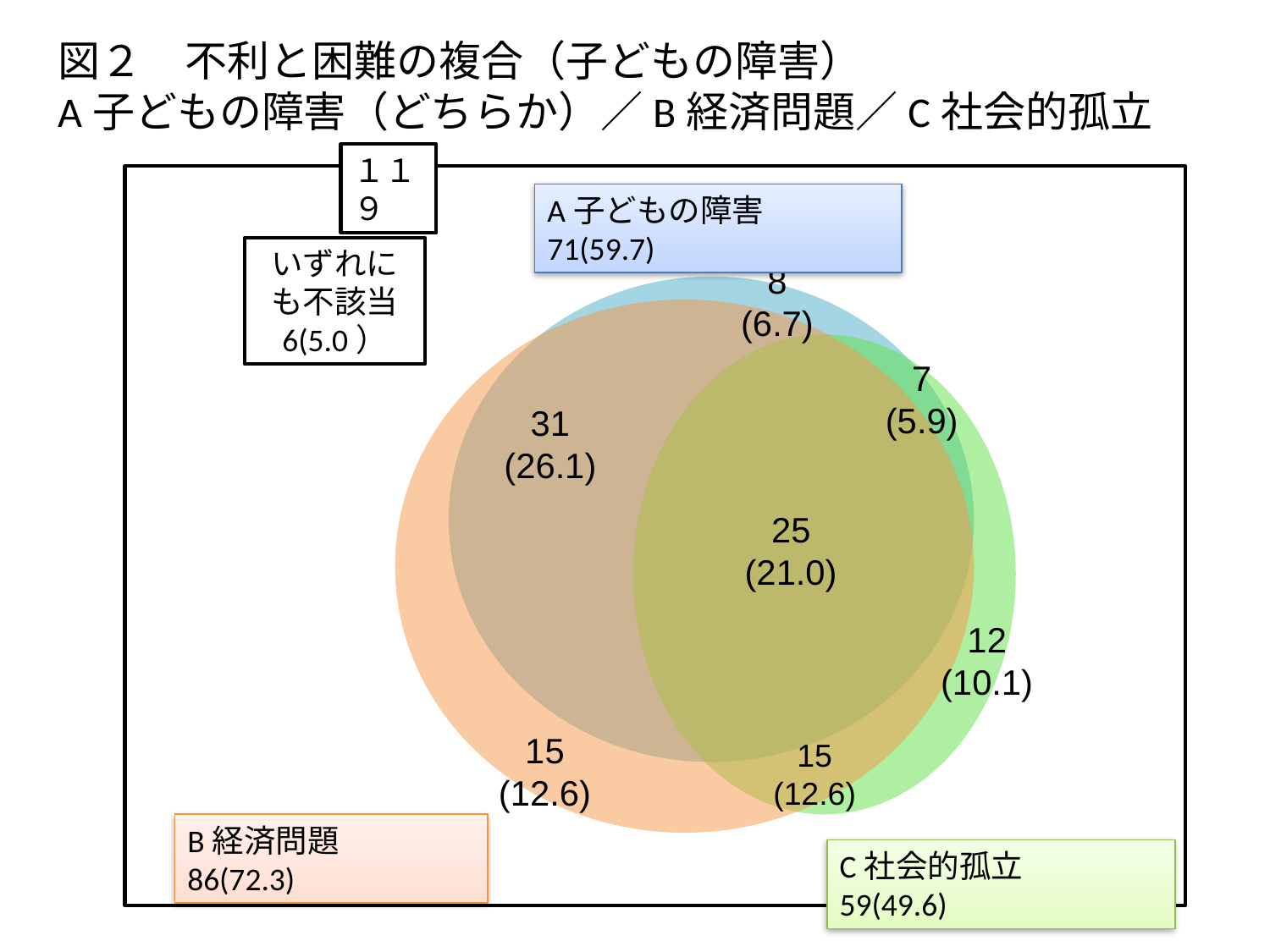

# 図２　不利と困難の複合（子どもの障害） A子どもの障害（どちらか）／B経済問題／C社会的孤立
１１９

A子どもの障害　71(59.7)

いずれにも不該当
6(5.0）
8
(6.7)
7
(5.9)

31
(26.1)
25
(21.0)
12
(10.1)
15
(12.6)
15
(12.6)
B経済問題　86(72.3)
C社会的孤立　59(49.6)